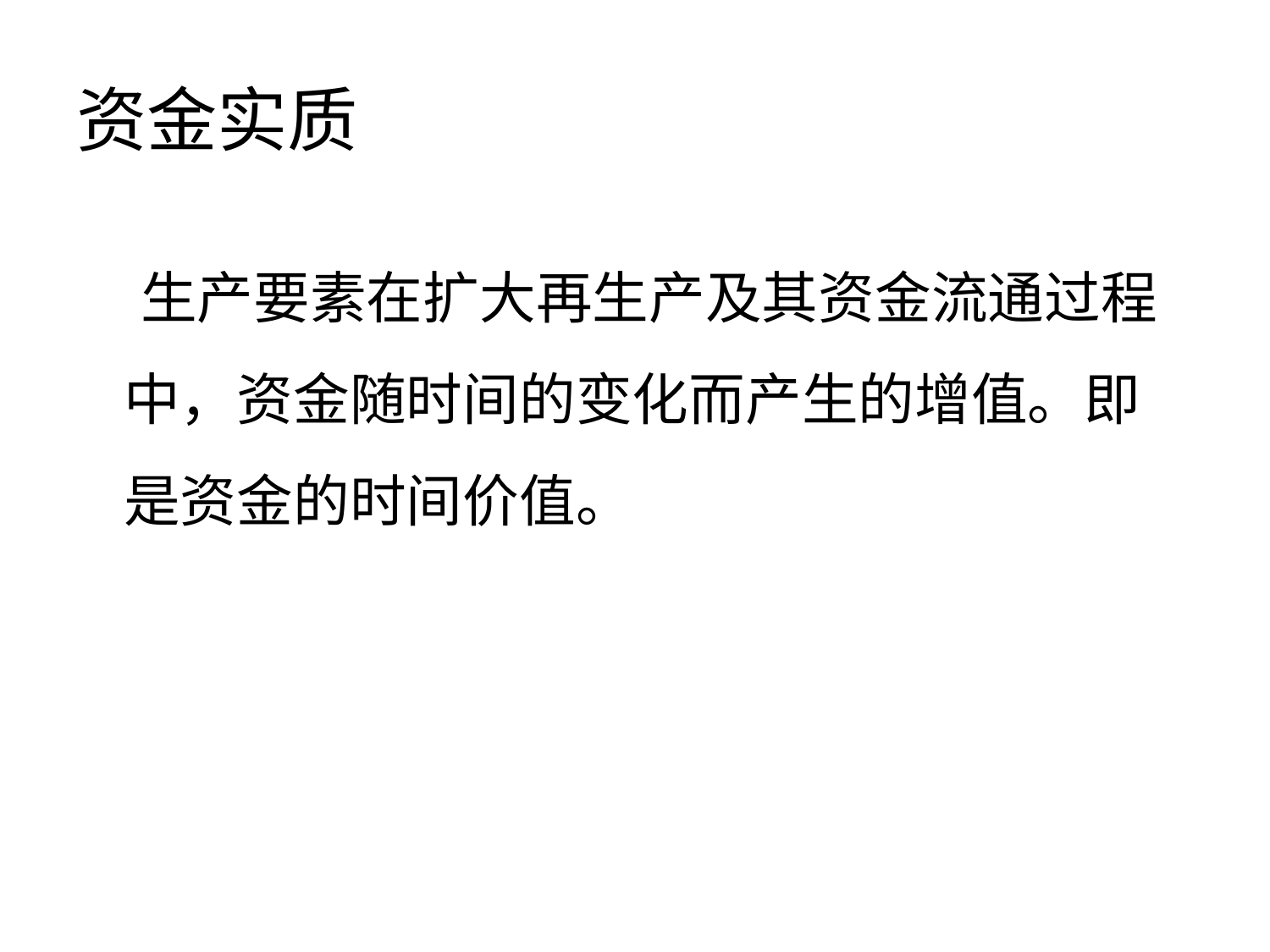

# 资金实质
    生产要素在扩大再生产及其资金流通过程中，资金随时间的变化而产生的增值。即是资金的时间价值。